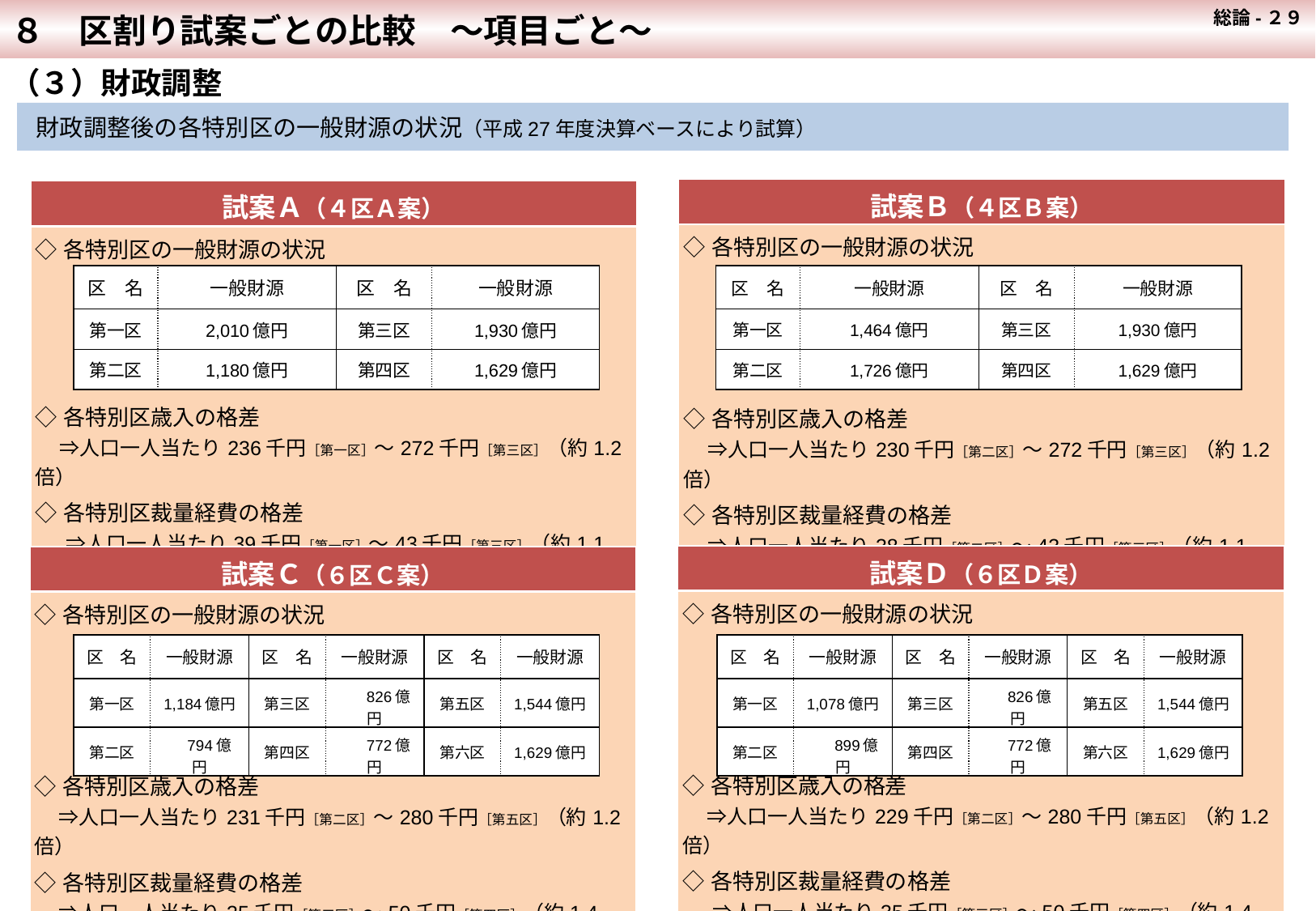

総論-２９
８　区割り試案ごとの比較　～項目ごと～
（３）財政調整
財政調整後の各特別区の一般財源の状況（平成27年度決算ベースにより試算）
| 試案Ｂ（４区Ｂ案） |
| --- |
| ◇各特別区の一般財源の状況 ◇各特別区歳入の格差 　 ⇒人口一人当たり230千円［第二区］～272千円［第三区］（約1.2倍） ◇各特別区裁量経費の格差 　 ⇒人口一人当たり38千円［第二区］～43千円［第三区］（約1.1倍） |
| 試案Ａ（４区Ａ案） |
| --- |
| ◇各特別区の一般財源の状況 ◇各特別区歳入の格差 　 ⇒人口一人当たり236千円［第一区］～272千円［第三区］（約1.2倍） ◇各特別区裁量経費の格差 　⇒人口一人当たり39千円［第一区］～43千円［第三区］（約1.1倍） |
| 区　名 | 一般財源 | 区　名 | 一般財源 |
| --- | --- | --- | --- |
| 第一区 | 2,010億円 | 第三区 | 1,930億円 |
| 第二区 | 1,180億円 | 第四区 | 1,629億円 |
| 区　名 | 一般財源 | 区　名 | 一般財源 |
| --- | --- | --- | --- |
| 第一区 | 1,464億円 | 第三区 | 1,930億円 |
| 第二区 | 1,726億円 | 第四区 | 1,629億円 |
| 試案Ｄ（６区Ｄ案） |
| --- |
| ◇各特別区の一般財源の状況 ◇各特別区歳入の格差 　 ⇒人口一人当たり229千円［第二区］～280千円［第五区］（約1.2倍） ◇各特別区裁量経費の格差 　⇒人口一人当たり35千円［第三区］～50千円［第四区］（約1.4倍） |
| 試案Ｃ（６区Ｃ案） |
| --- |
| ◇各特別区の一般財源の状況 ◇各特別区歳入の格差 　 ⇒人口一人当たり231千円［第二区］～280千円［第五区］（約1.2倍） ◇各特別区裁量経費の格差 　 ⇒人口一人当たり35千円［第三区］～50千円［第四区］（約1.4倍） |
| 区　名 | 一般財源 | 区　名 | 一般財源 | 区　名 | 一般財源 |
| --- | --- | --- | --- | --- | --- |
| 第一区 | 1,184億円 | 第三区 | 826億円 | 第五区 | 1,544億円 |
| 第二区 | 794億円 | 第四区 | 772億円 | 第六区 | 1,629億円 |
| 区　名 | 一般財源 | 区　名 | 一般財源 | 区　名 | 一般財源 |
| --- | --- | --- | --- | --- | --- |
| 第一区 | 1,078億円 | 第三区 | 826億円 | 第五区 | 1,544億円 |
| 第二区 | 899億円 | 第四区 | 772億円 | 第六区 | 1,629億円 |